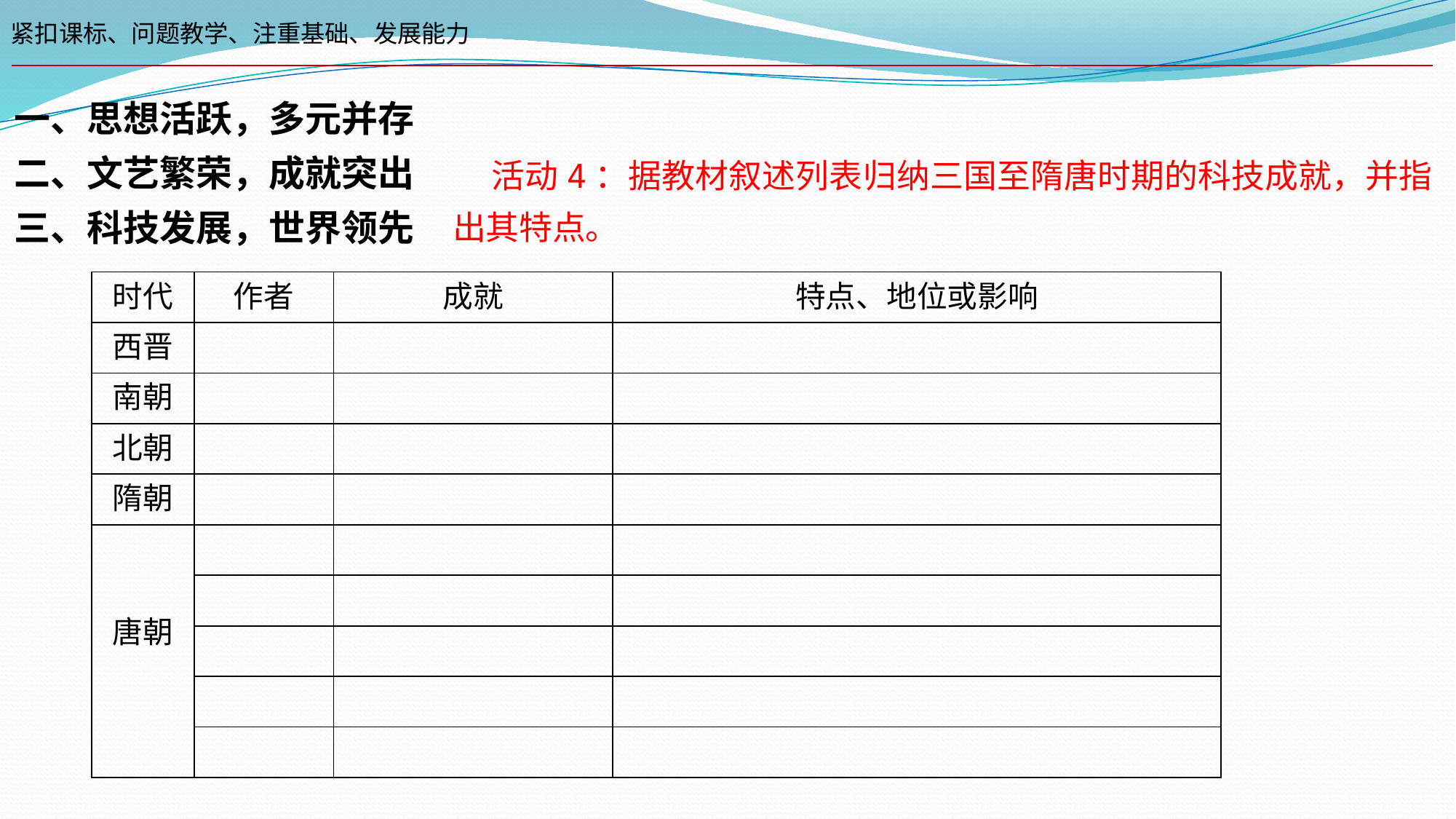

紧扣课标、问题教学、注重基础、发展能力
一、思想活跃，多元并存
二、文艺繁荣，成就突出
三、科技发展，世界领先
    活动4：据教材叙述列表归纳三国至隋唐时期的科技成就，并指出其特点。
| 时代 | 作者 | 成就 | 特点、地位或影响 |
| --- | --- | --- | --- |
| 西晋 |  |  |  |
| 南朝 |  |  |  |
| 北朝 |  |  |  |
| 隋朝 |  |  |  |
| 唐朝 |  |  |  |
|  |  |  |  |
|  |  |  |  |
|  |  |  |  |
|  |  |  |  |